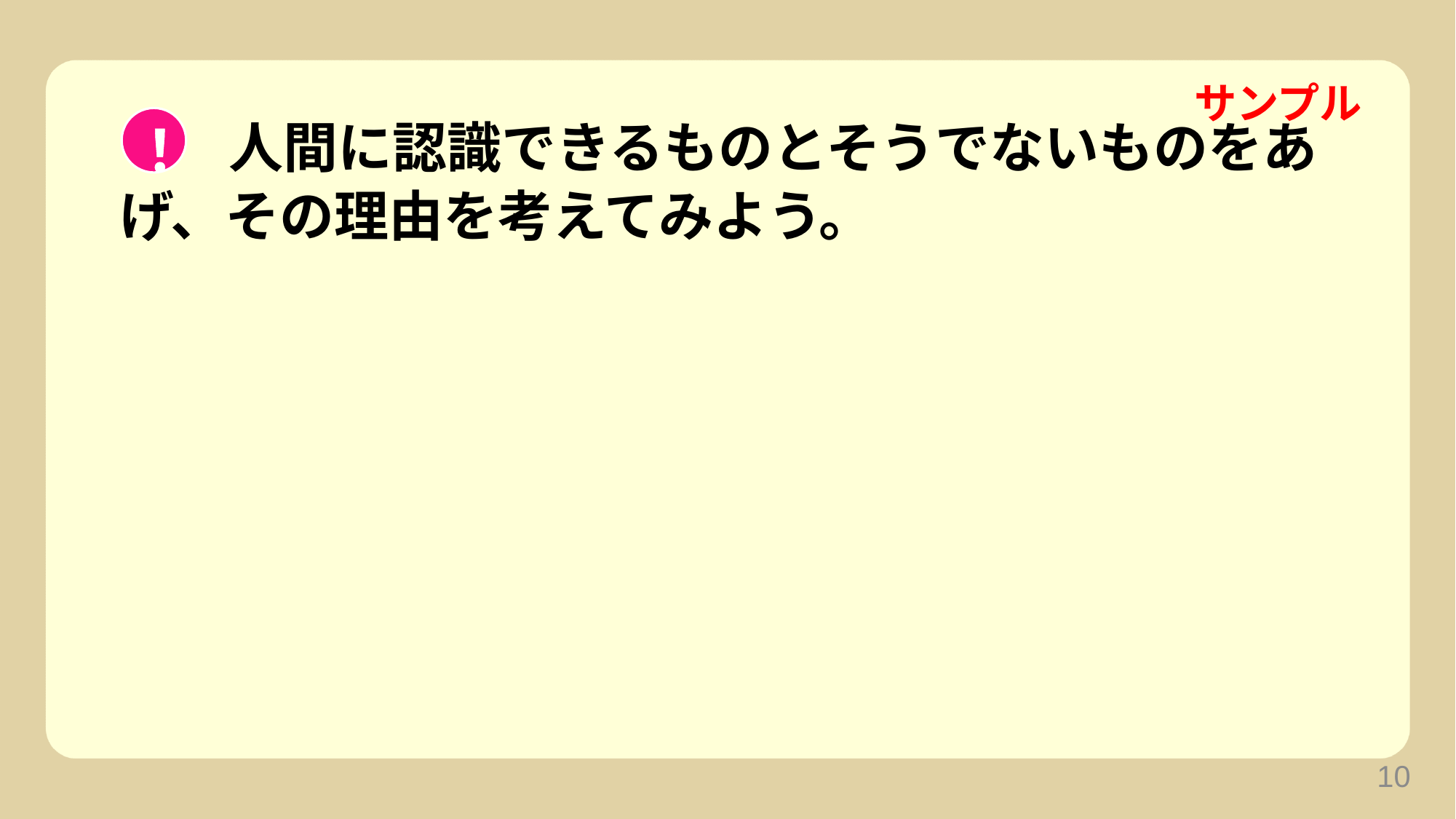

人間に認識できるものとそうでないものをあげ、その理由を考えてみよう。
！